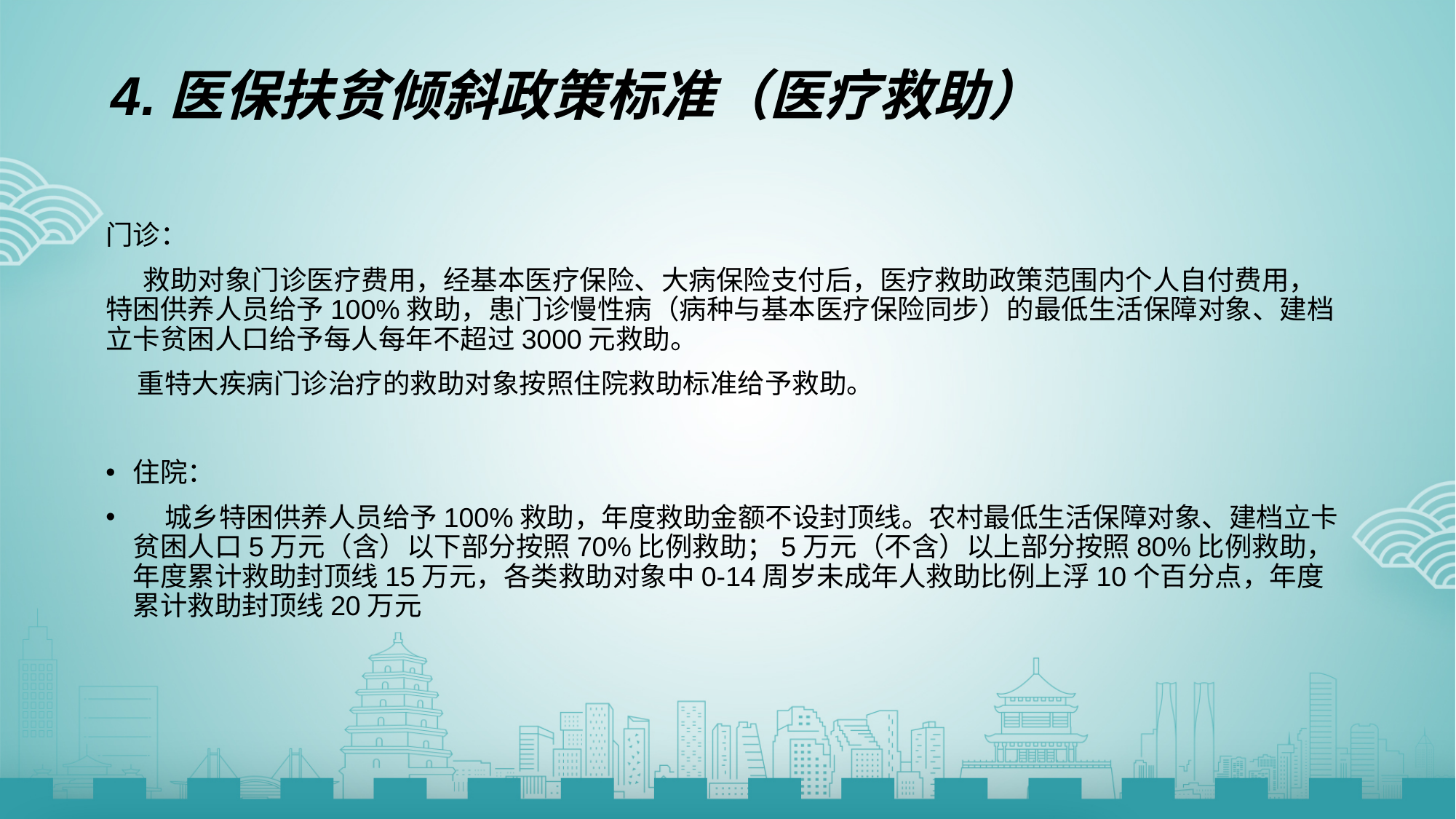

# 4.医保扶贫倾斜政策标准（医疗救助）

门诊：
     救助对象门诊医疗费用，经基本医疗保险、大病保险支付后，医疗救助政策范围内个人自付费用，特困供养人员给予100%救助，患门诊慢性病（病种与基本医疗保险同步）的最低生活保障对象、建档立卡贫困人口给予每人每年不超过3000元救助。
    重特大疾病门诊治疗的救助对象按照住院救助标准给予救助。

住院：
    城乡特困供养人员给予100%救助，年度救助金额不设封顶线。农村最低生活保障对象、建档立卡贫困人口5万元（含）以下部分按照70%比例救助；5万元（不含）以上部分按照80%比例救助，年度累计救助封顶线15万元，各类救助对象中0-14周岁未成年人救助比例上浮10个百分点，年度累计救助封顶线20万元